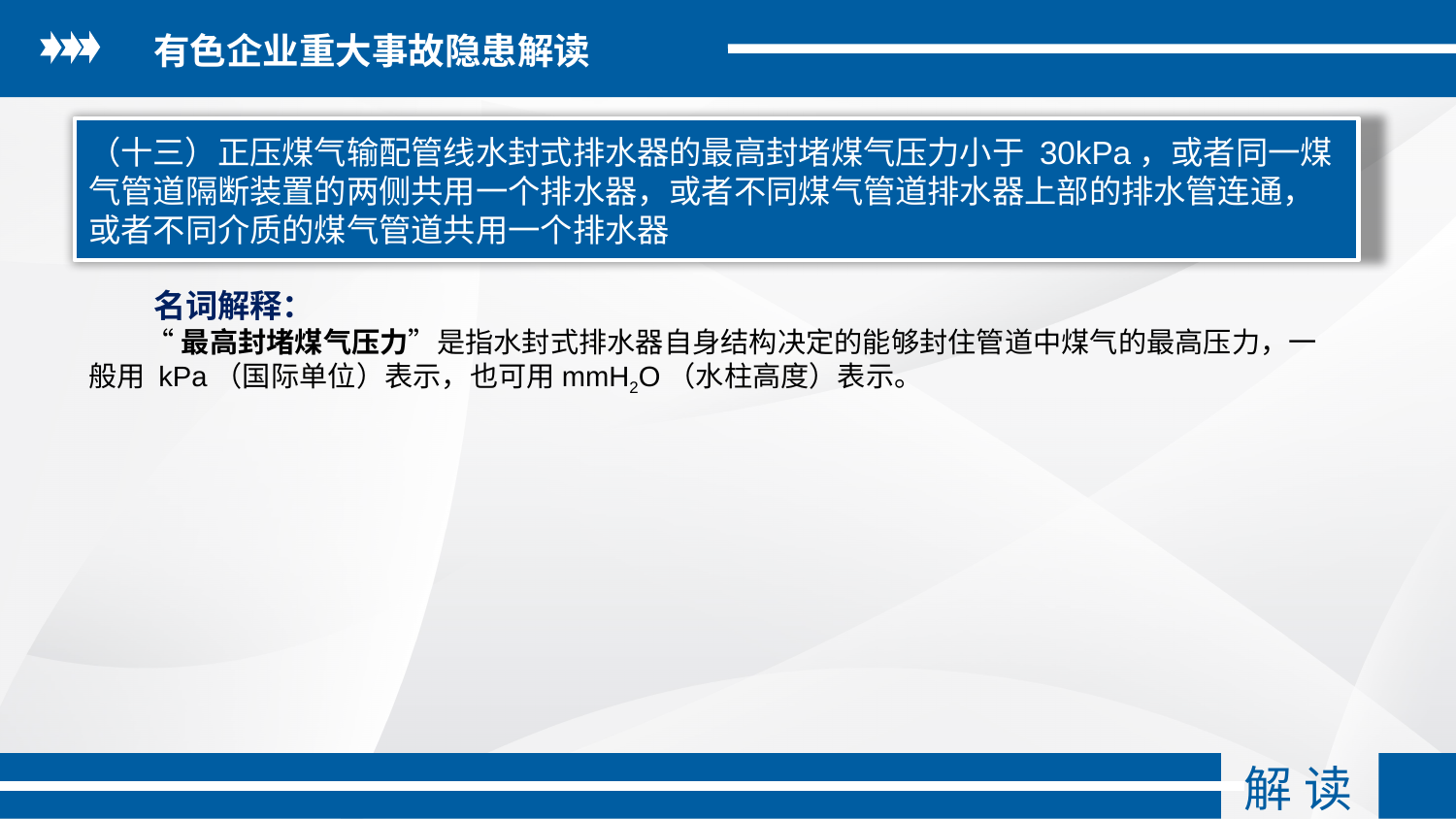

有色企业重大事故隐患解读
（十三）正压煤气输配管线水封式排水器的最高封堵煤气压力小于 30kPa，或者同一煤气管道隔断装置的两侧共用一个排水器，或者不同煤气管道排水器上部的排水管连通，或者不同介质的煤气管道共用一个排水器
名词解释：
“最高封堵煤气压力”是指水封式排水器自身结构决定的能够封住管道中煤气的最高压力，一般用 kPa（国际单位）表示，也可用mmH2O（水柱高度）表示。